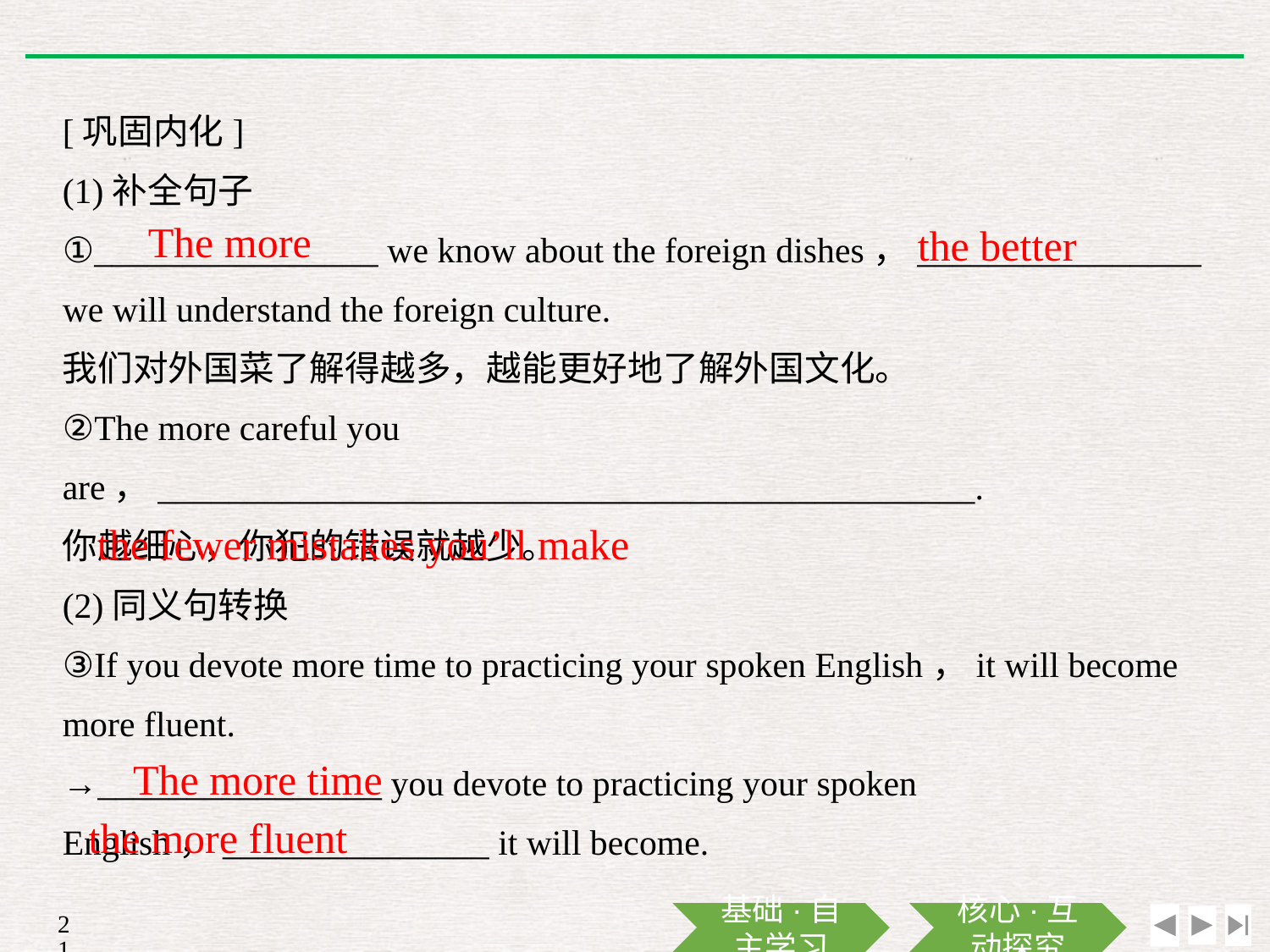

[巩固内化]
(1)补全句子
①________________ we know about the foreign dishes，________________ we will understand the foreign culture.
我们对外国菜了解得越多，越能更好地了解外国文化。
②The more careful you are，______________________________________________.
你越细心，你犯的错误就越少。
(2)同义句转换
③If you devote more time to practicing your spoken English，it will become more fluent.
→________________ you devote to practicing your spoken English，_______________ it will become.
The more
the better
the fewer mistakes you’ll make
The more time
the more fluent